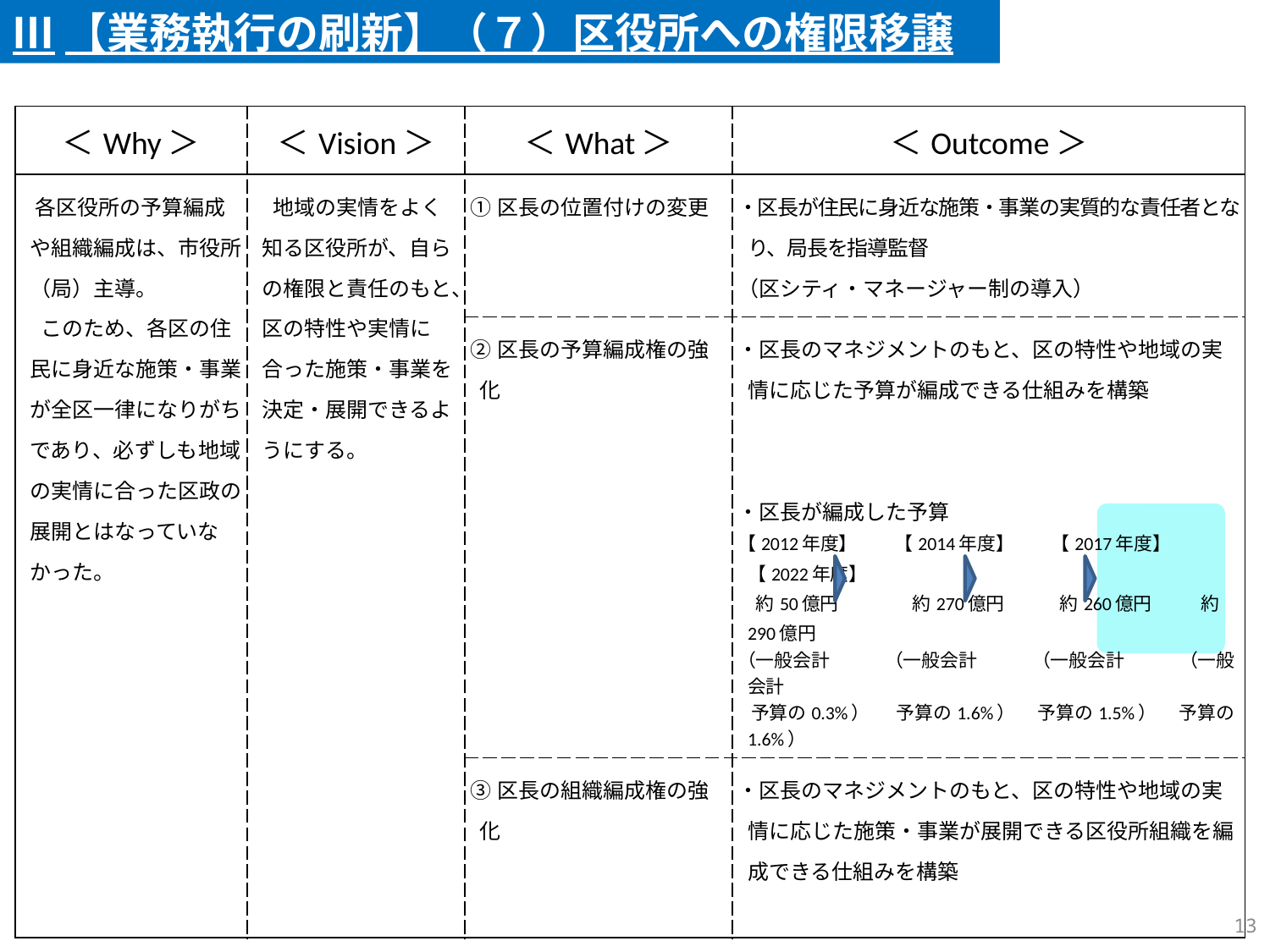

Ⅲ【業務執行の刷新】（７）区役所への権限移譲
| ＜Why＞ | ＜Vision＞ | ＜What＞ | ＜Outcome＞ |
| --- | --- | --- | --- |
| 各区役所の予算編成や組織編成は、市役所（局）主導。 　このため、各区の住民に身近な施策・事業が全区一律になりがちであり、必ずしも地域の実情に合った区政の展開とはなっていなかった。 | 地域の実情をよく知る区役所が、自らの権限と責任のもと、区の特性や実情に合った施策・事業を決定・展開できるようにする。 | ①区長の位置付けの変更 | ・区長が住民に身近な施策・事業の実質的な責任者となり、局長を指導監督 （区シティ・マネージャー制の導入） |
|  |  | ②区長の予算編成権の強化 | ・区長のマネジメントのもと、区の特性や地域の実情に応じた予算が編成できる仕組みを構築 ・区長が編成した予算 【2012年度】　　【2014年度】　　【2017年度】　　【2022年度】 　約50億円　　　　約270億円　　　約260億円　　 約290億円 （一般会計　　　（一般会計　　　（一般会計　　　（一般会計 予算の0.3%）　 予算の1.6%）　 予算の1.5%）　 予算の1.6%） |
|  |  | ③区長の組織編成権の強化 | ・区長のマネジメントのもと、区の特性や地域の実情に応じた施策・事業が展開できる区役所組織を編成できる仕組みを構築 |

13